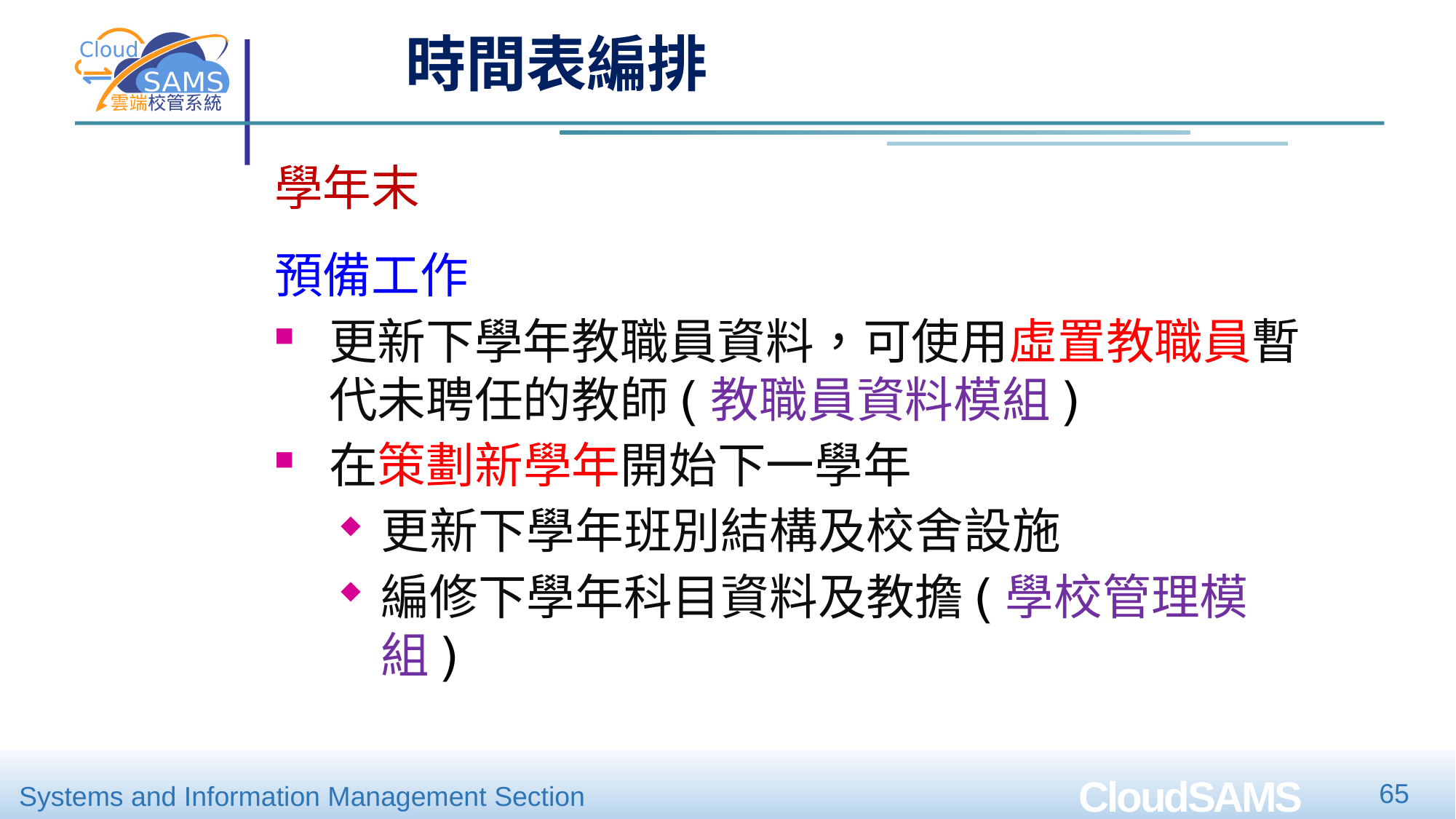

時間表編排

學年末

預備工作
更新下學年教職員資料，可使用虛置教職員暫代未聘任的教師(教職員資料模組)
在策劃新學年開始下一學年
更新下學年班別結構及校舍設施
編修下學年科目資料及教擔(學校管理模組)

65